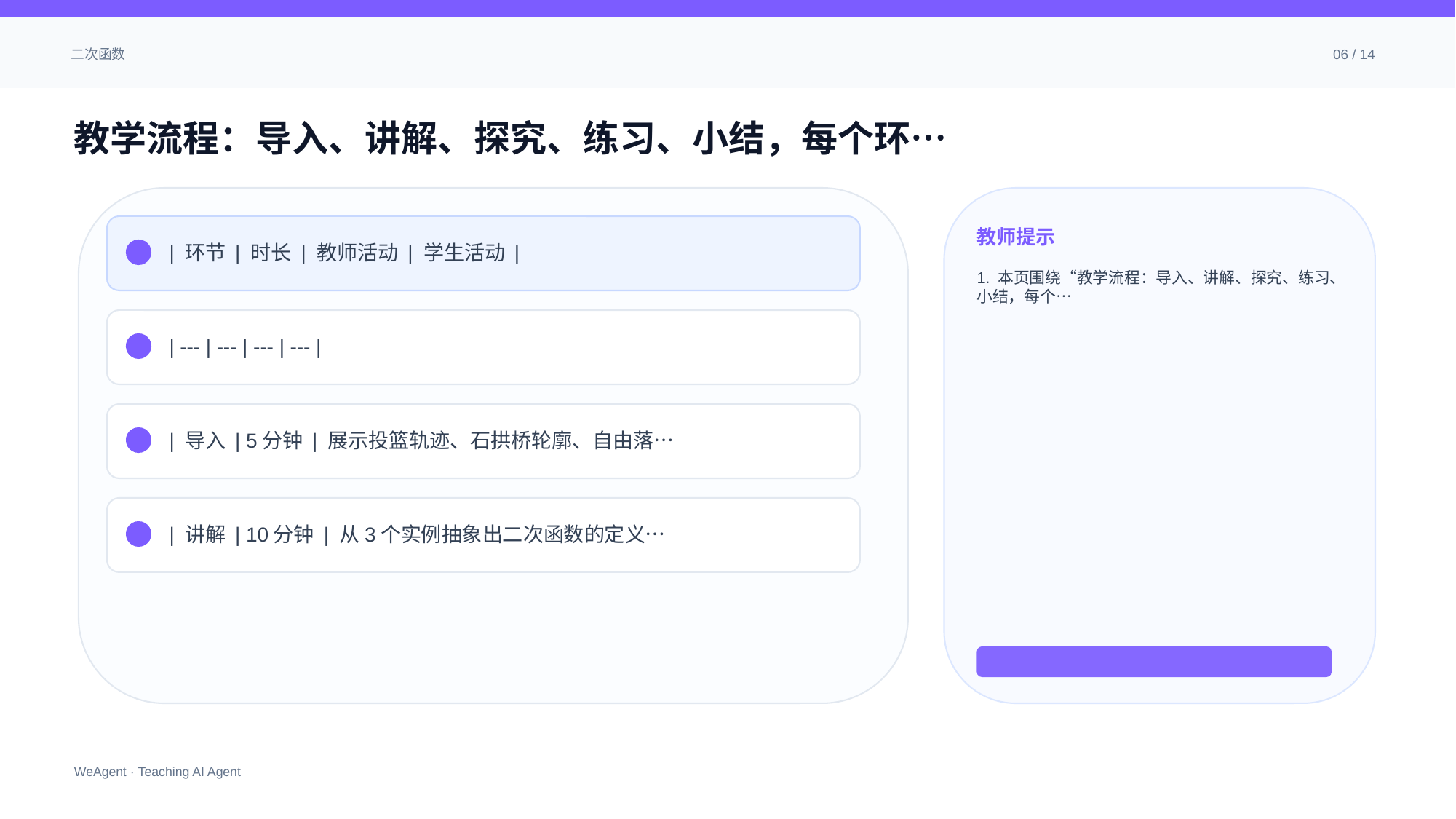

二次函数
06 / 14
教学流程：导入、讲解、探究、练习、小结，每个环…

教师提示
| 环节 | 时长 | 教师活动 | 学生活动 |

1. 本页围绕“教学流程：导入、讲解、探究、练习、小结，每个…

| --- | --- | --- | --- |

| 导入 | 5分钟 | 展示投篮轨迹、石拱桥轮廓、自由落…

| 讲解 | 10分钟 | 从3个实例抽象出二次函数的定义…

WeAgent · Teaching AI Agent